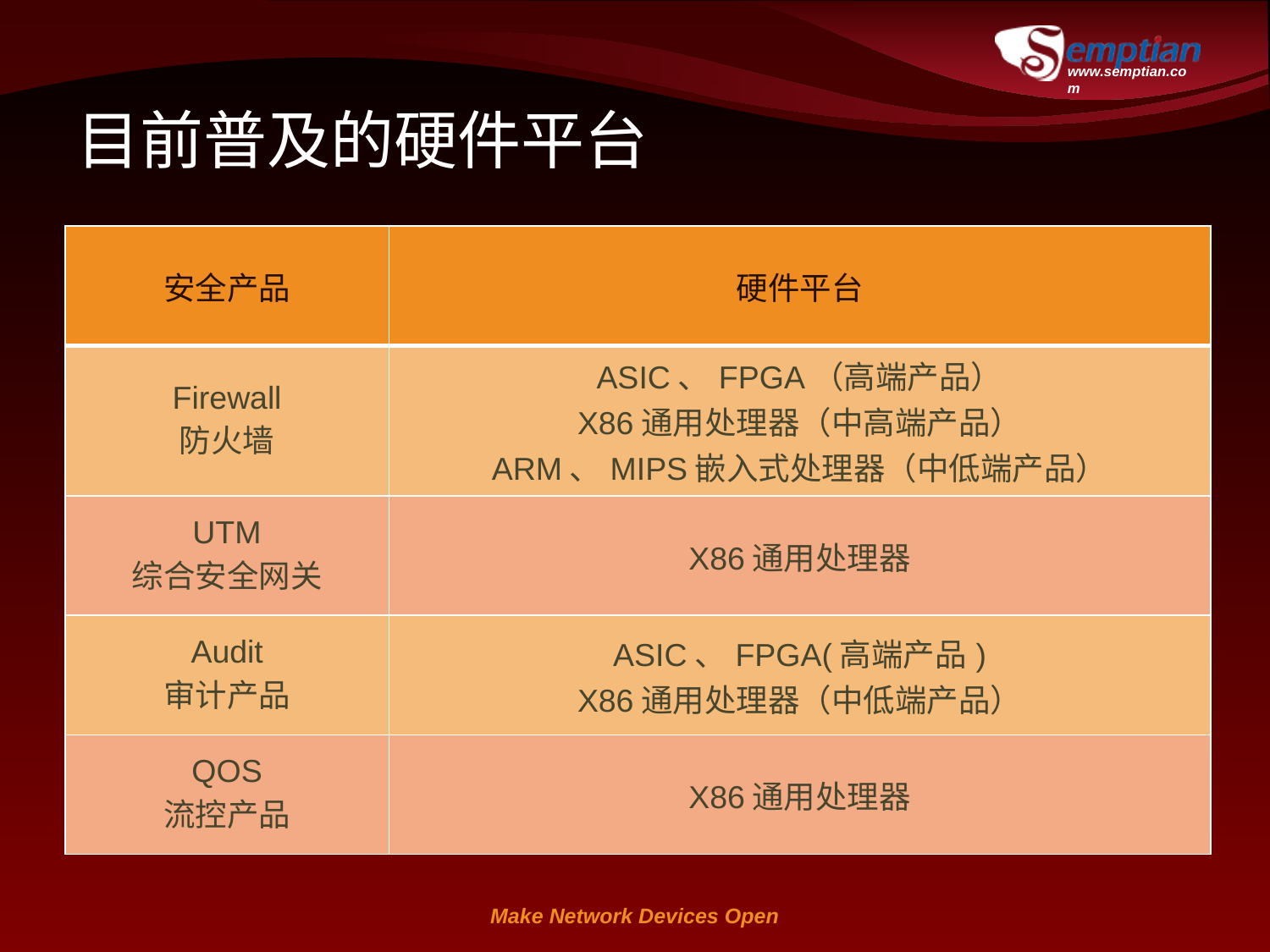

# 目前普及的硬件平台
| 安全产品 | 硬件平台 |
| --- | --- |
| Firewall 防火墙 | ASIC、FPGA（高端产品） X86通用处理器（中高端产品） ARM、MIPS嵌入式处理器（中低端产品） |
| UTM 综合安全网关 | X86通用处理器 |
| Audit 审计产品 | ASIC、FPGA(高端产品) X86通用处理器（中低端产品） |
| QOS 流控产品 | X86通用处理器 |